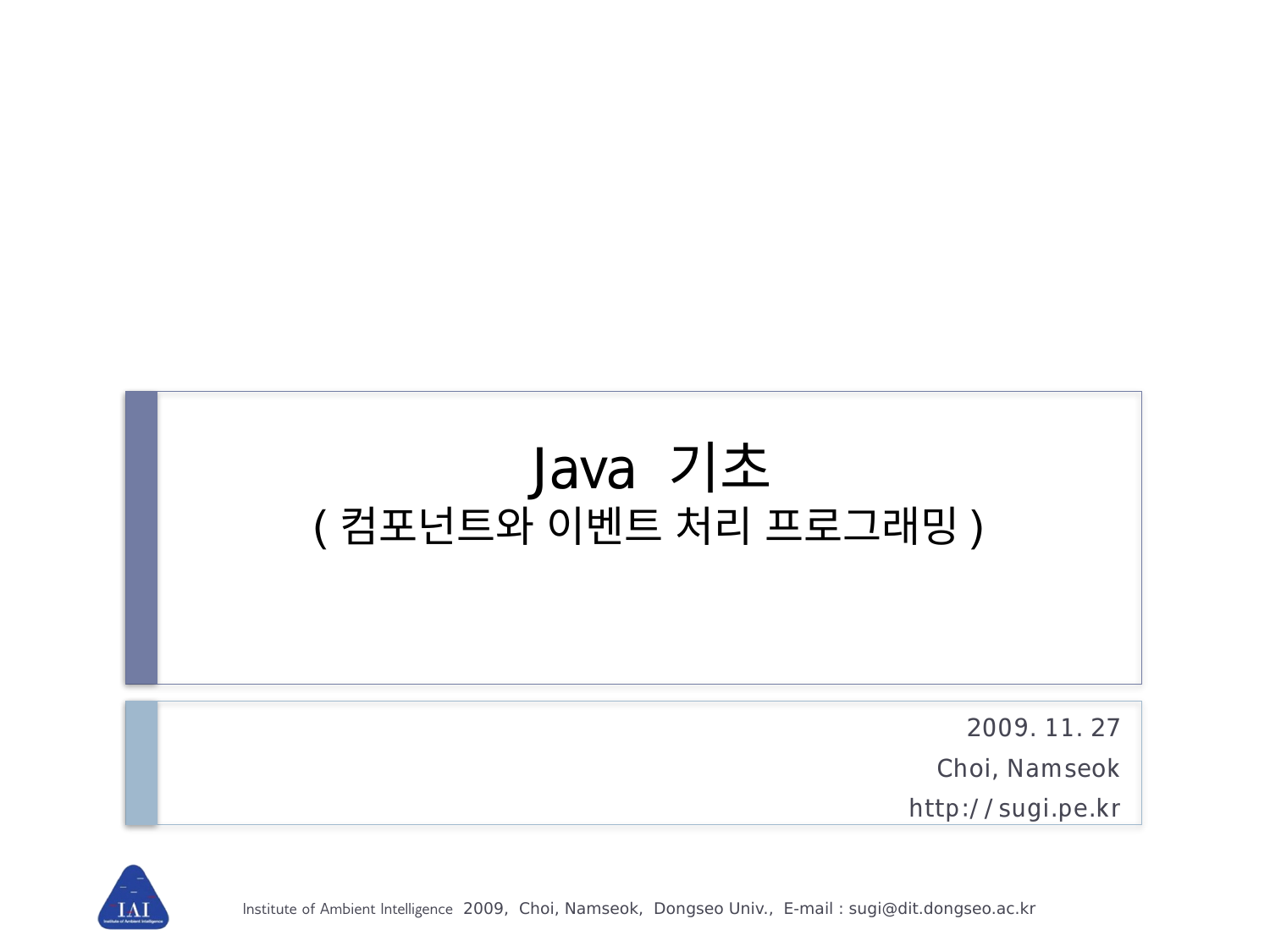

# Java 기초 (컴포넌트와 이벤트 처리 프로그래밍)
2009. 11. 27
Choi, Namseok
http://sugi.pe.kr